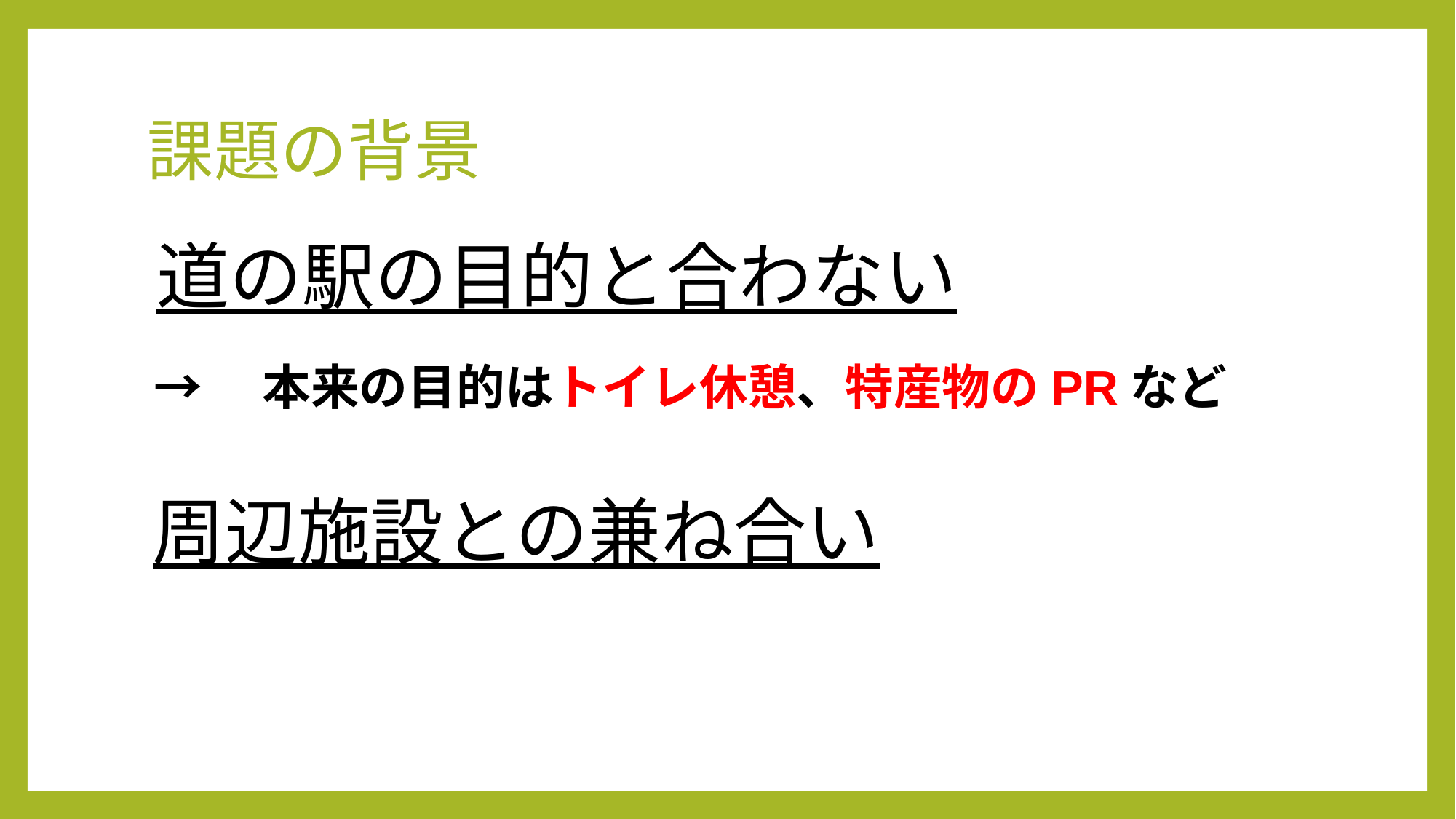

# 課題の背景
道の駅の目的と合わない
→　本来の目的はトイレ休憩、特産物のPRなど
周辺施設との兼ね合い